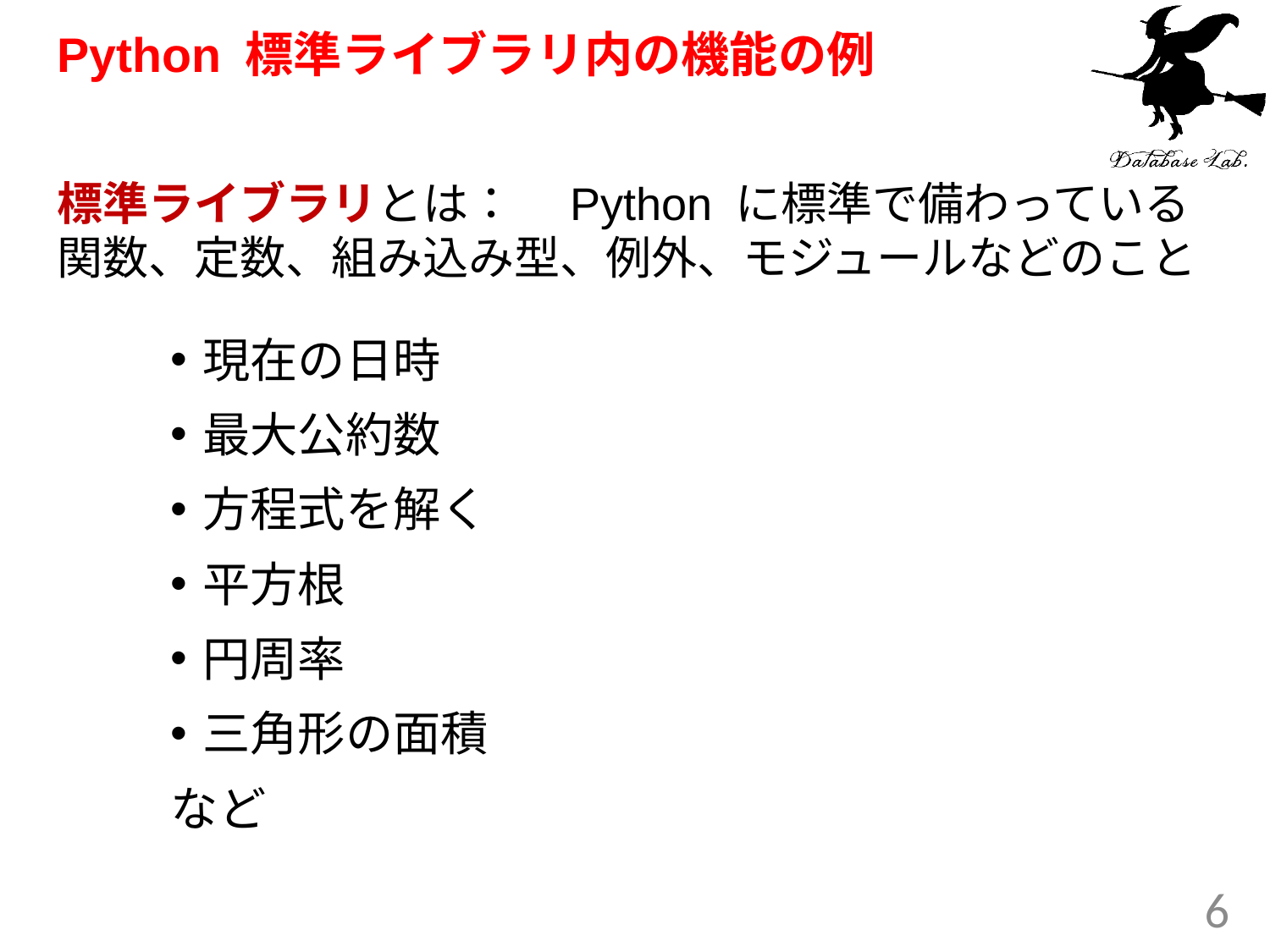

# Python 標準ライブラリ内の機能の例
標準ライブラリとは：　Python に標準で備わっている関数、定数、組み込み型、例外、モジュールなどのこと

現在の日時
最大公約数
方程式を解く
平方根
円周率
三角形の面積
など

6